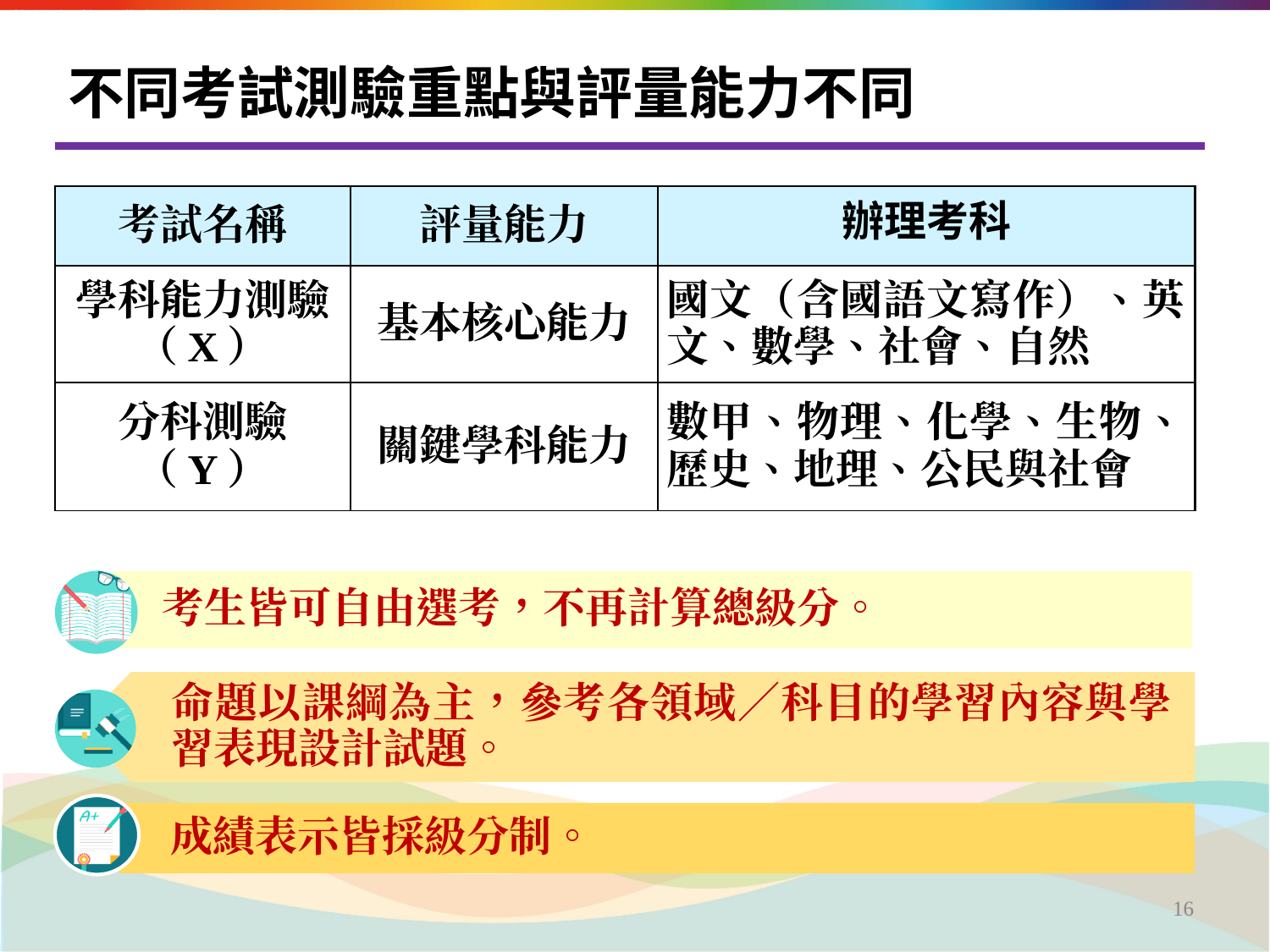

# 不同考試測驗重點與評量能力不同
| 考試名稱 | 評量能力 | 辦理考科 |
| --- | --- | --- |
| 學科能力測驗（X） | 基本核心能力 | 國文（含國語文寫作）、英文、數學、社會、自然 |
| 分科測驗 （Y） | 關鍵學科能力 | 數甲、物理、化學、生物、歷史、地理、公民與社會 |

考生皆可自由選考，不再計算總級分。

命題以課綱為主，參考各領域／科目的學習內容與學習表現設計試題。

成績表示皆採級分制。
16